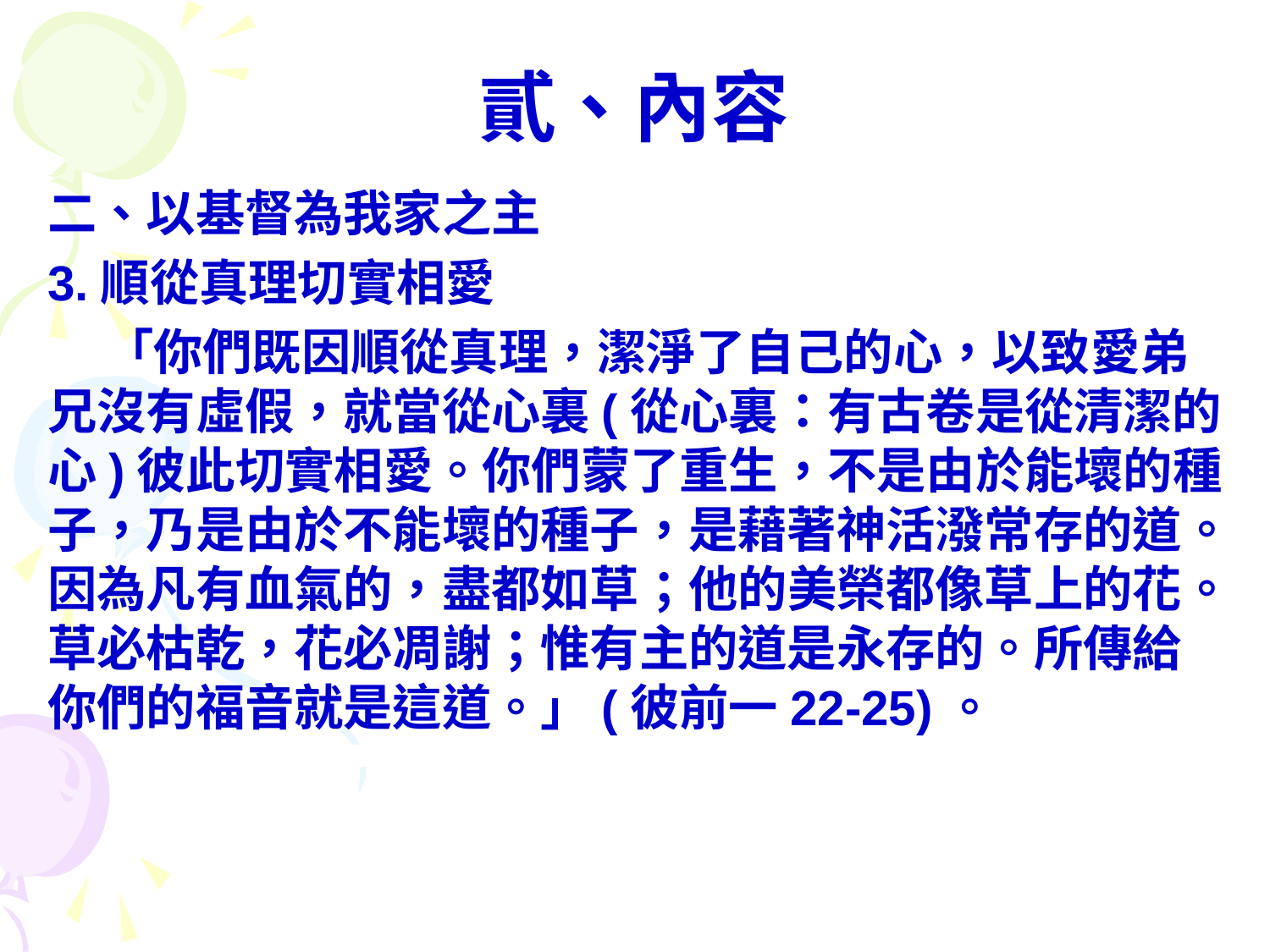

# 貳、內容
二、以基督為我家之主
3.順從真理切實相愛
    「你們既因順從真理，潔淨了自己的心，以致愛弟兄沒有虛假，就當從心裏(從心裏：有古卷是從清潔的心)彼此切實相愛。你們蒙了重生，不是由於能壞的種子，乃是由於不能壞的種子，是藉著神活潑常存的道。因為凡有血氣的，盡都如草；他的美榮都像草上的花。草必枯乾，花必凋謝；惟有主的道是永存的。所傳給你們的福音就是這道。」(彼前一22-25)。